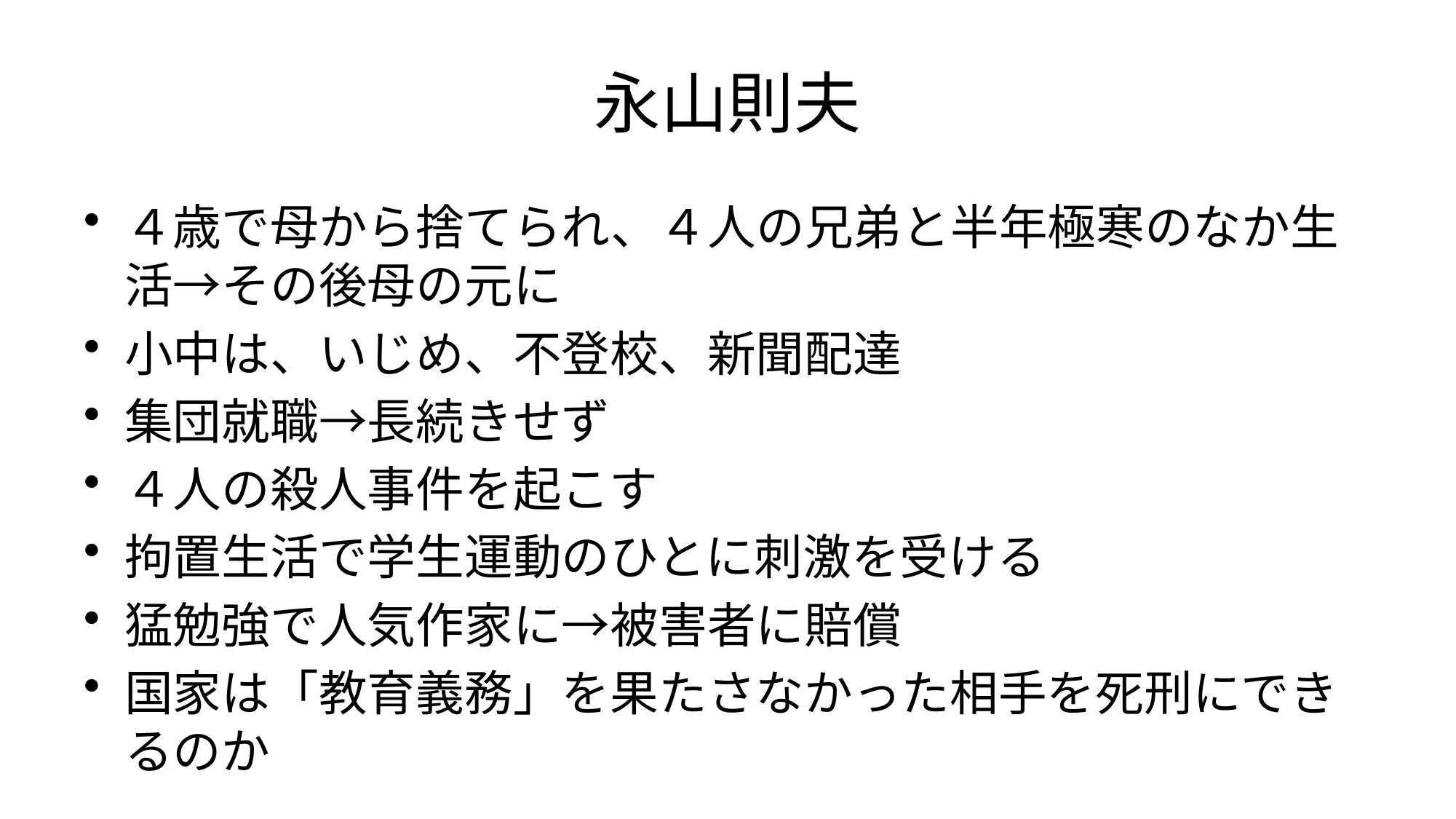

# 永山則夫
４歳で母から捨てられ、４人の兄弟と半年極寒のなか生活→その後母の元に
小中は、いじめ、不登校、新聞配達
集団就職→長続きせず
４人の殺人事件を起こす
拘置生活で学生運動のひとに刺激を受ける
猛勉強で人気作家に→被害者に賠償
国家は「教育義務」を果たさなかった相手を死刑にできるのか